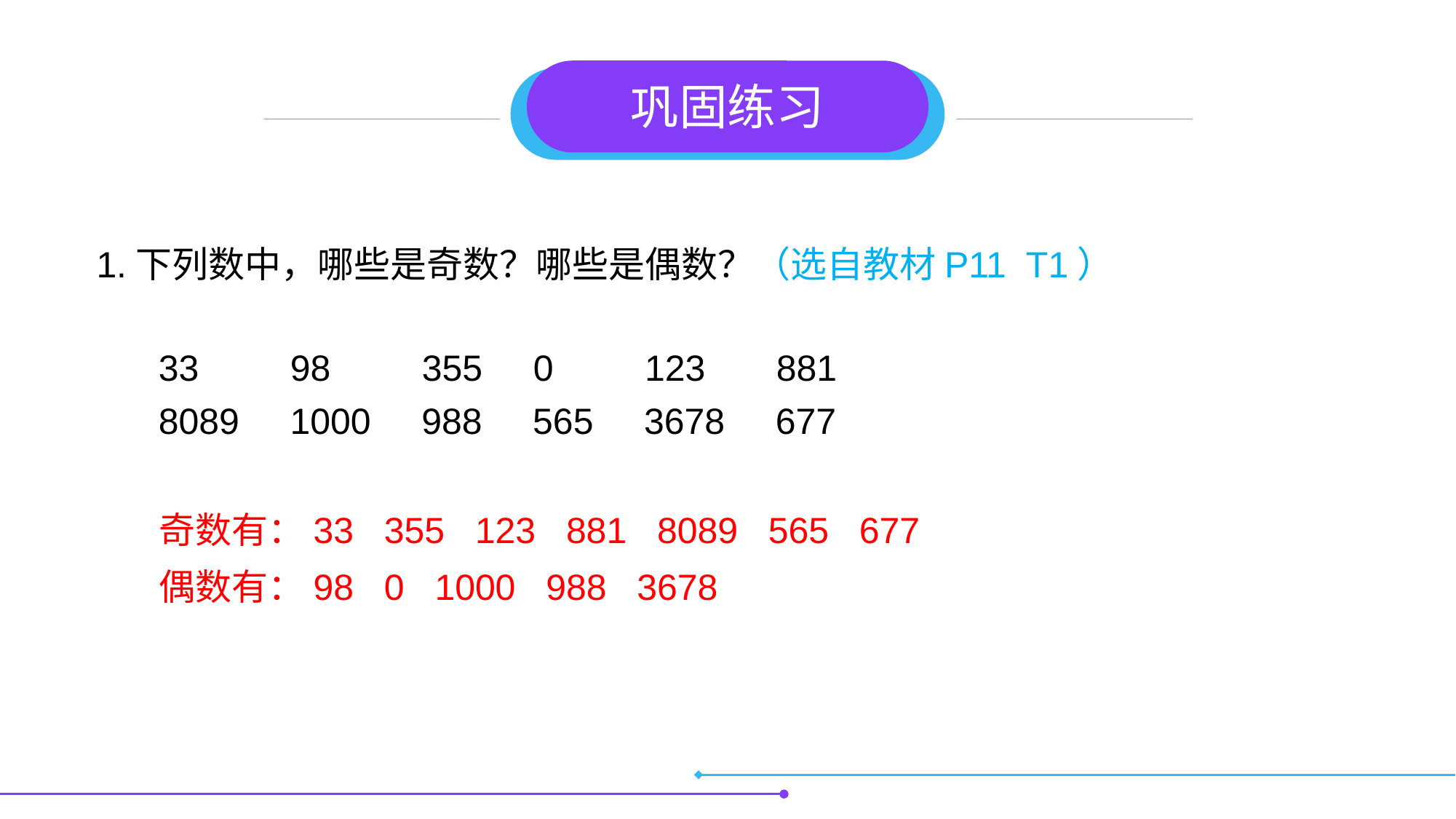

巩固练习
1.下列数中，哪些是奇数？哪些是偶数？（选自教材P11  T1）
33         98         355     0         123       881
8089     1000     988     565     3678     677
奇数有：33   355   123   881   8089   565   677
偶数有：98   0   1000   988   3678